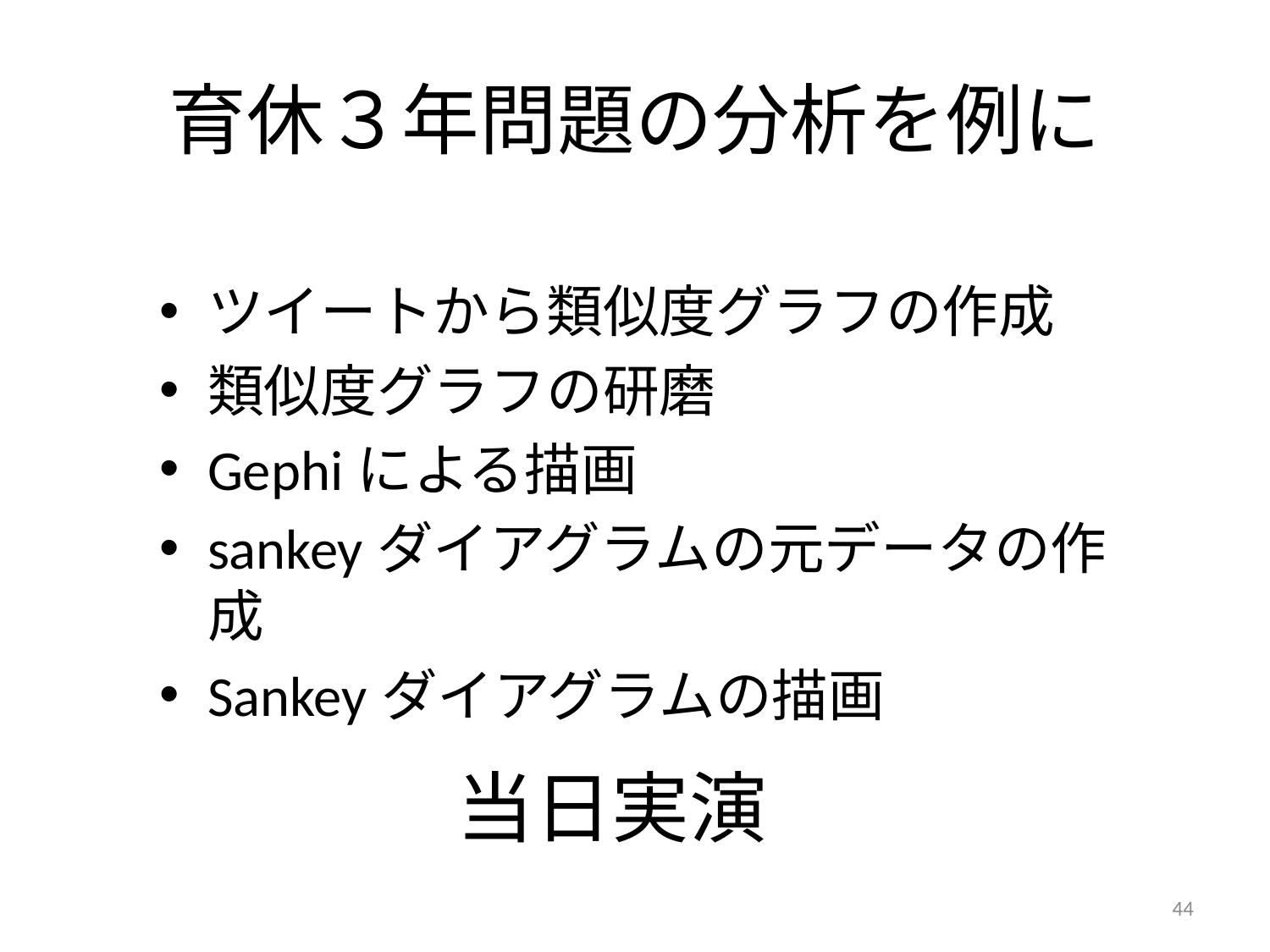

# 育休３年問題の分析を例に
ツイートから類似度グラフの作成
類似度グラフの研磨
Gephiによる描画
sankeyダイアグラムの元データの作成
Sankeyダイアグラムの描画
当日実演
44